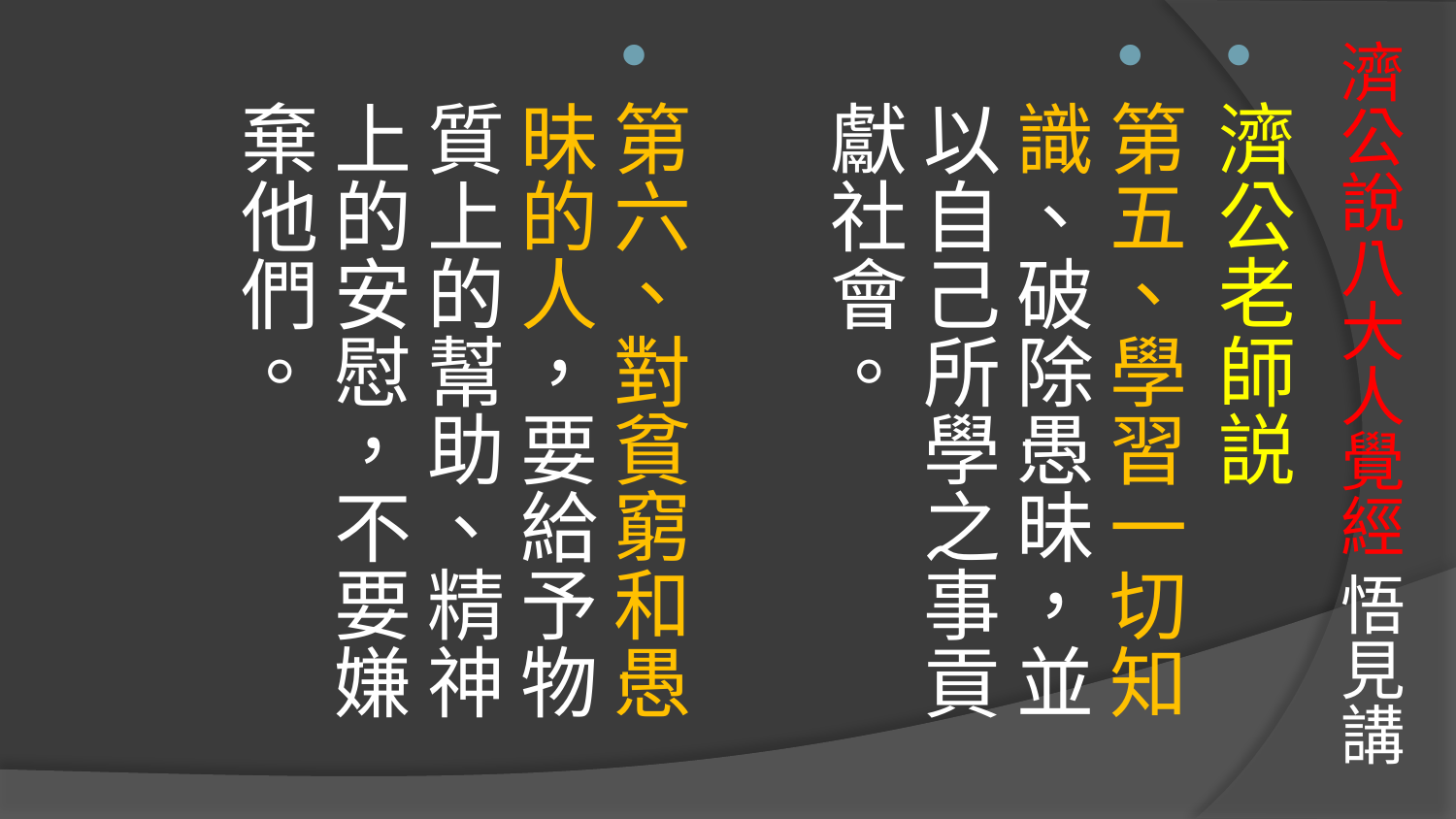

# 濟公說八大人覺經 悟見講
濟公老師説
第五、學習一切知識、破除愚昧，並以自己所學之事貢獻社會。

第六、對貧窮和愚昧的人，要給予物質上的幫助、精神上的安慰，不要嫌棄他們。